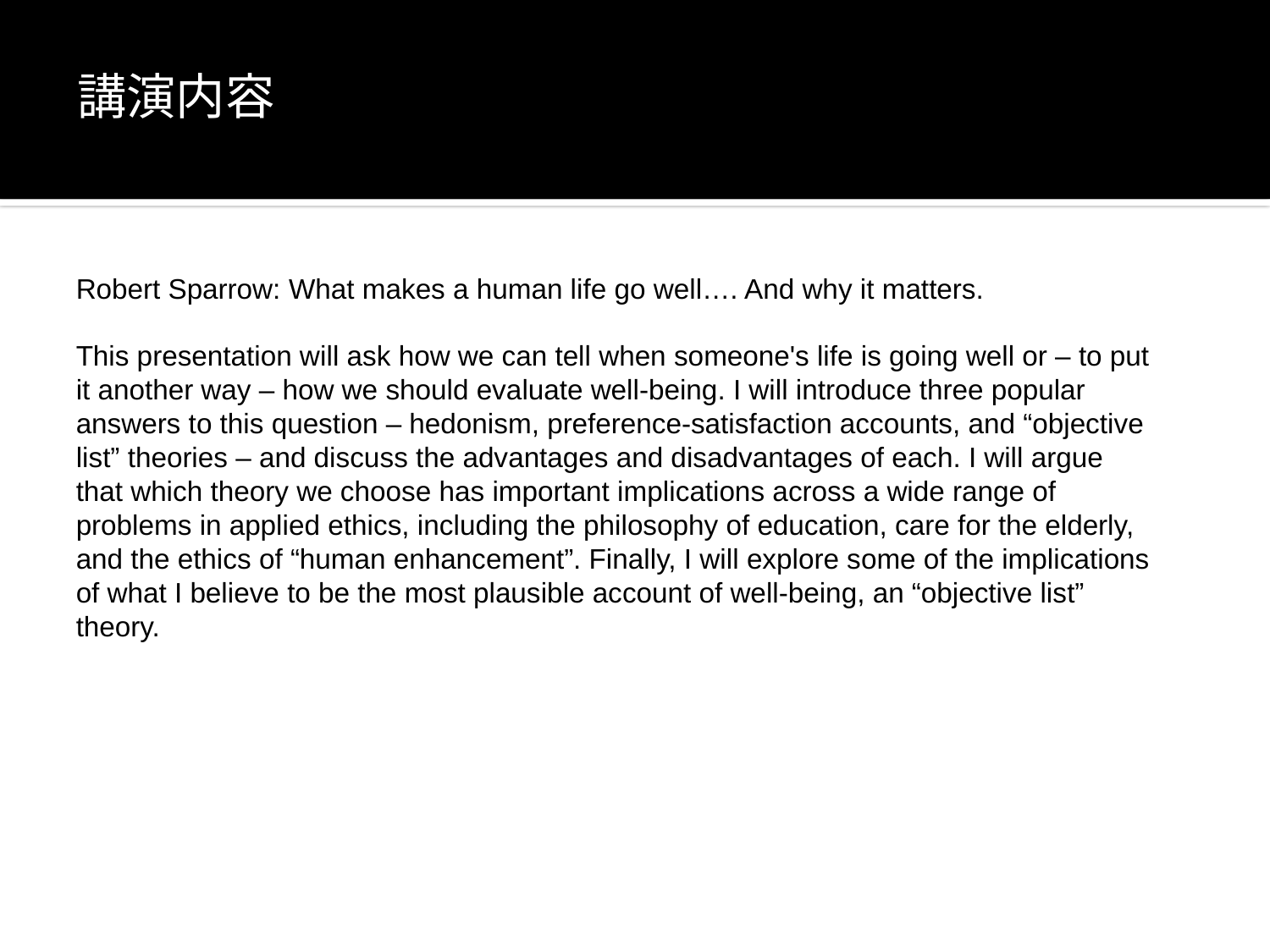

講演内容
Robert Sparrow: What makes a human life go well…. And why it matters.

This presentation will ask how we can tell when someone's life is going well or – to put it another way – how we should evaluate well-being. I will introduce three popular answers to this question – hedonism, preference-satisfaction accounts, and “objective list” theories – and discuss the advantages and disadvantages of each. I will argue that which theory we choose has important implications across a wide range of problems in applied ethics, including the philosophy of education, care for the elderly, and the ethics of “human enhancement”. Finally, I will explore some of the implications of what I believe to be the most plausible account of well-being, an “objective list” theory.